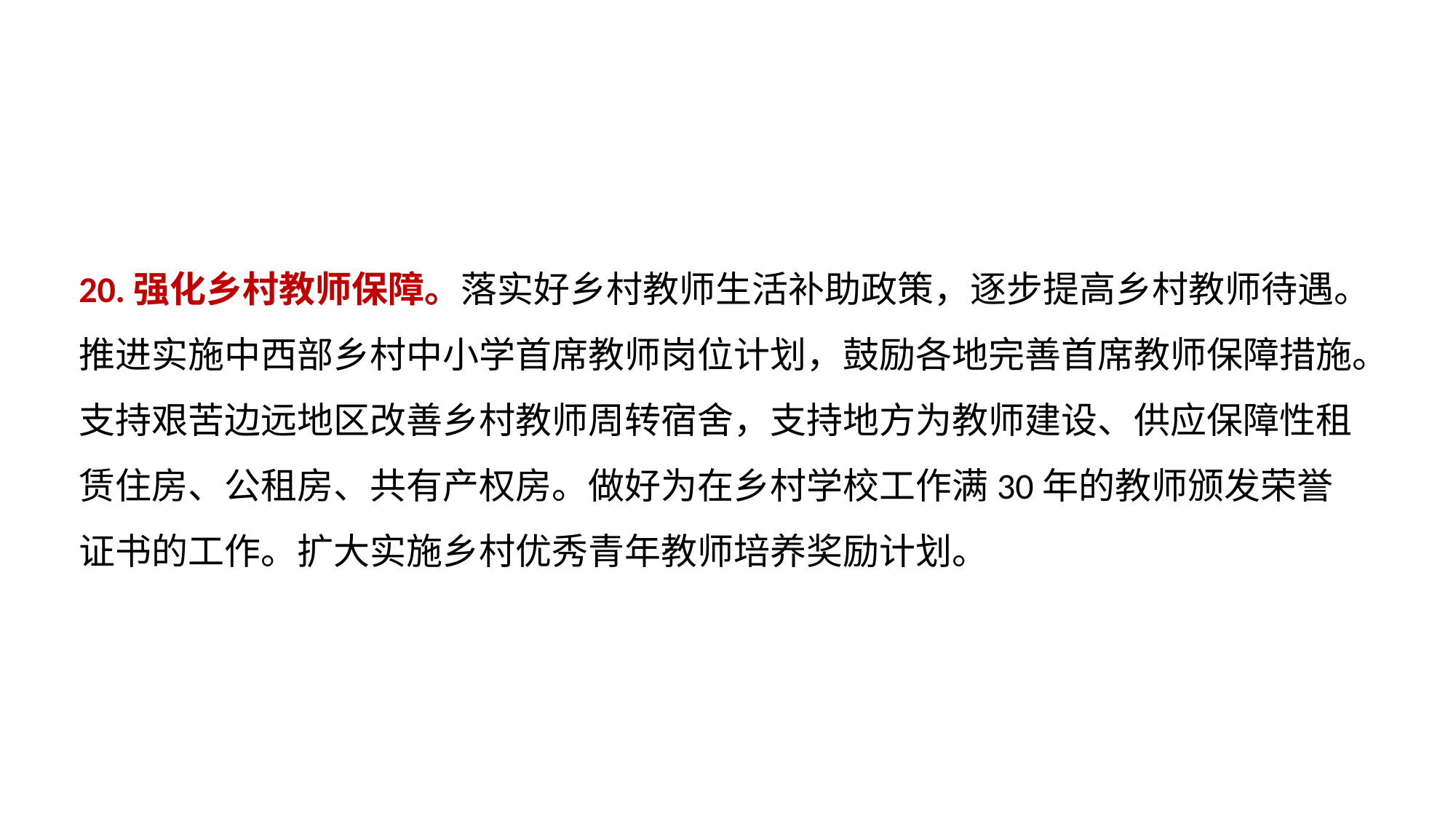

20.强化乡村教师保障。落实好乡村教师生活补助政策，逐步提高乡村教师待遇。推进实施中西部乡村中小学首席教师岗位计划，鼓励各地完善首席教师保障措施。支持艰苦边远地区改善乡村教师周转宿舍，支持地方为教师建设、供应保障性租赁住房、公租房、共有产权房。做好为在乡村学校工作满30年的教师颁发荣誉证书的工作。扩大实施乡村优秀青年教师培养奖励计划。